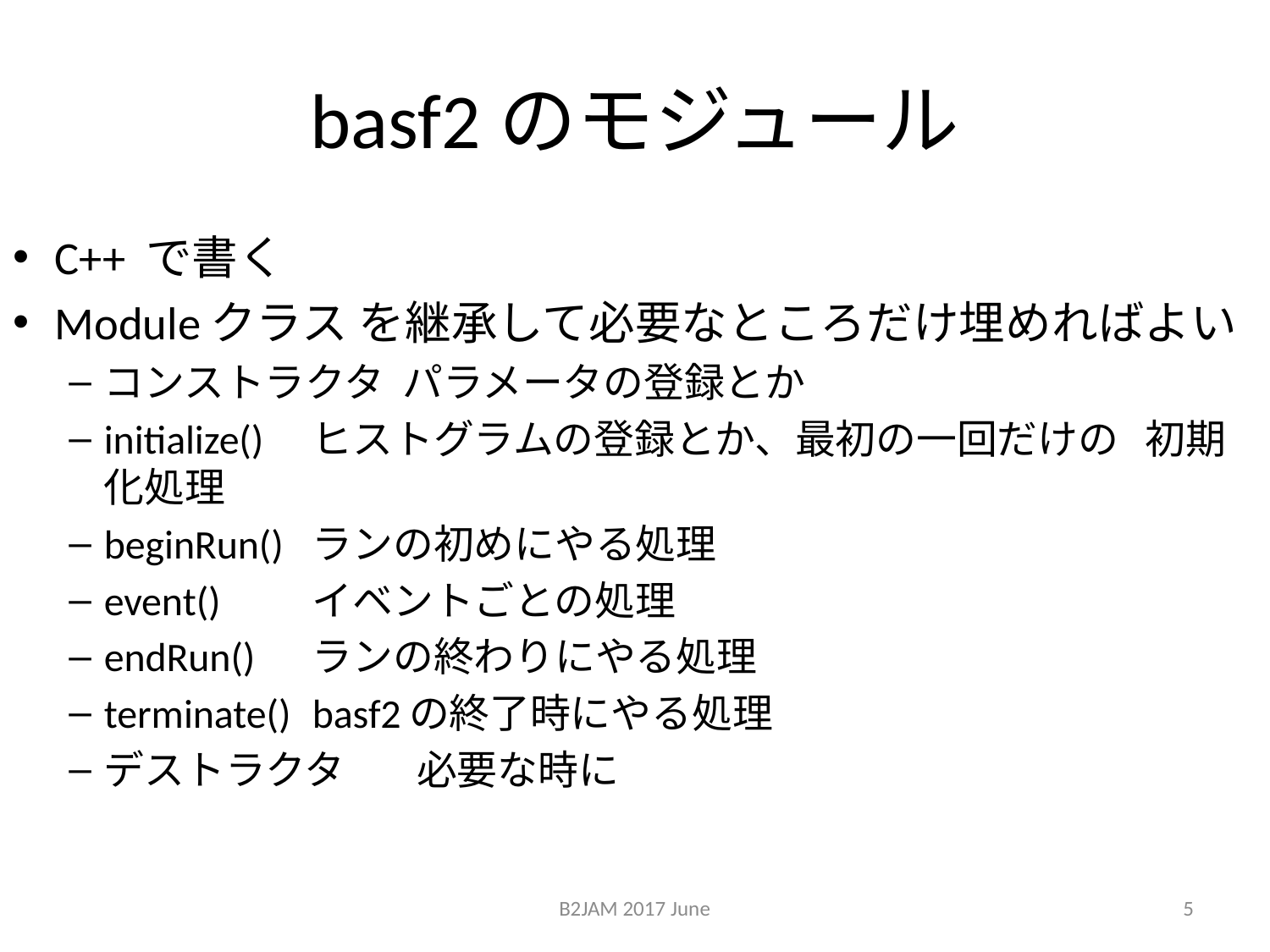

# basf2のモジュール
C++ で書く
Moduleクラス を継承して必要なところだけ埋めればよい
コンストラクタ  パラメータの登録とか
initialize()　	ヒストグラムの登録とか、最初の一回だけの			初期化処理
beginRun()	ランの初めにやる処理
event()		イベントごとの処理
endRun()	ランの終わりにやる処理
terminate()	basf2の終了時にやる処理
デストラクタ 	必要な時に

B2JAM 2017 June
5